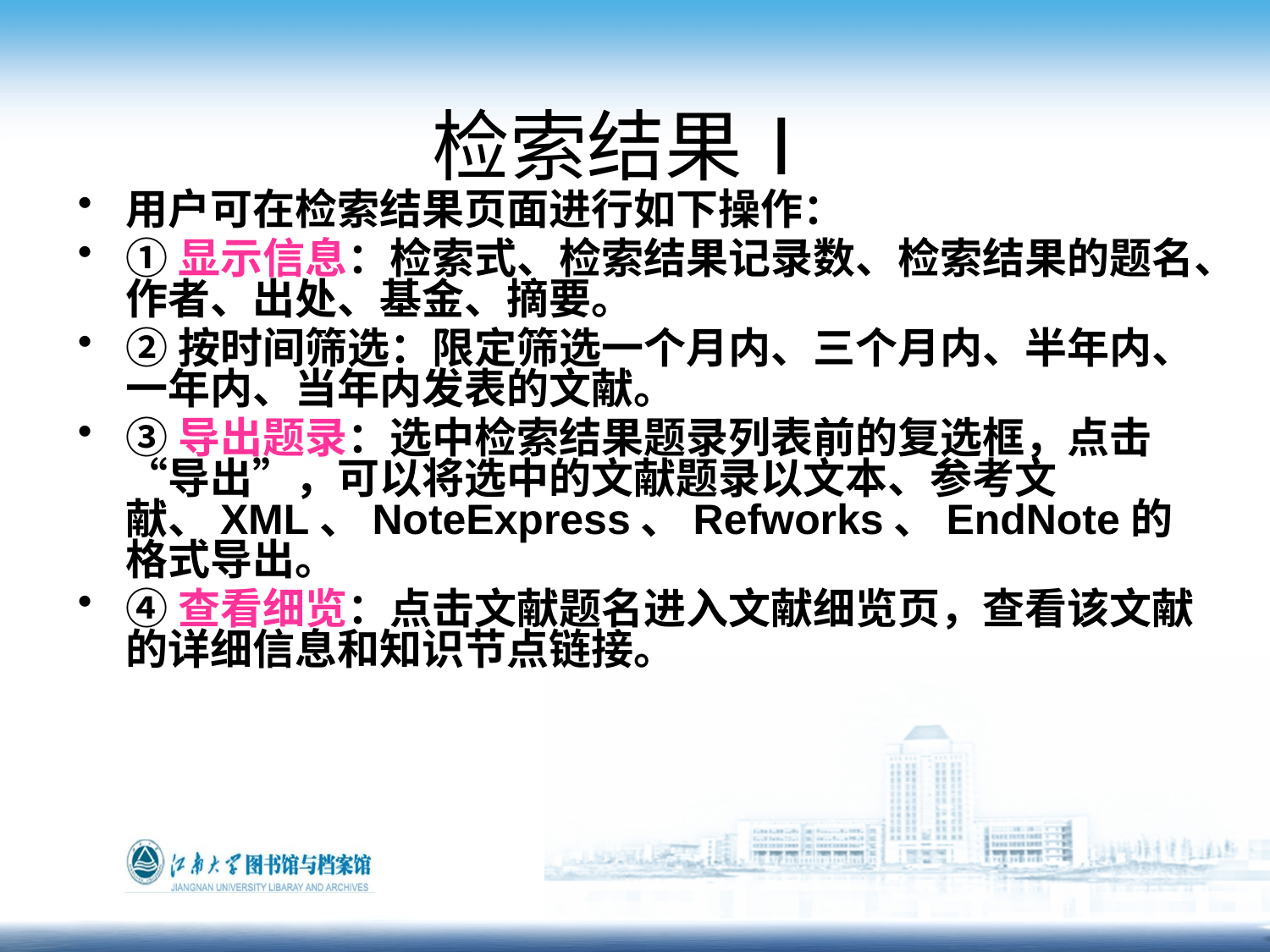

# 检索结果Ⅰ
用户可在检索结果页面进行如下操作：
①显示信息：检索式、检索结果记录数、检索结果的题名、作者、出处、基金、摘要。
②按时间筛选：限定筛选一个月内、三个月内、半年内、一年内、当年内发表的文献。
③导出题录：选中检索结果题录列表前的复选框，点击“导出”，可以将选中的文献题录以文本、参考文献、XML、NoteExpress、Refworks、EndNote的格式导出。
④查看细览：点击文献题名进入文献细览页，查看该文献的详细信息和知识节点链接。